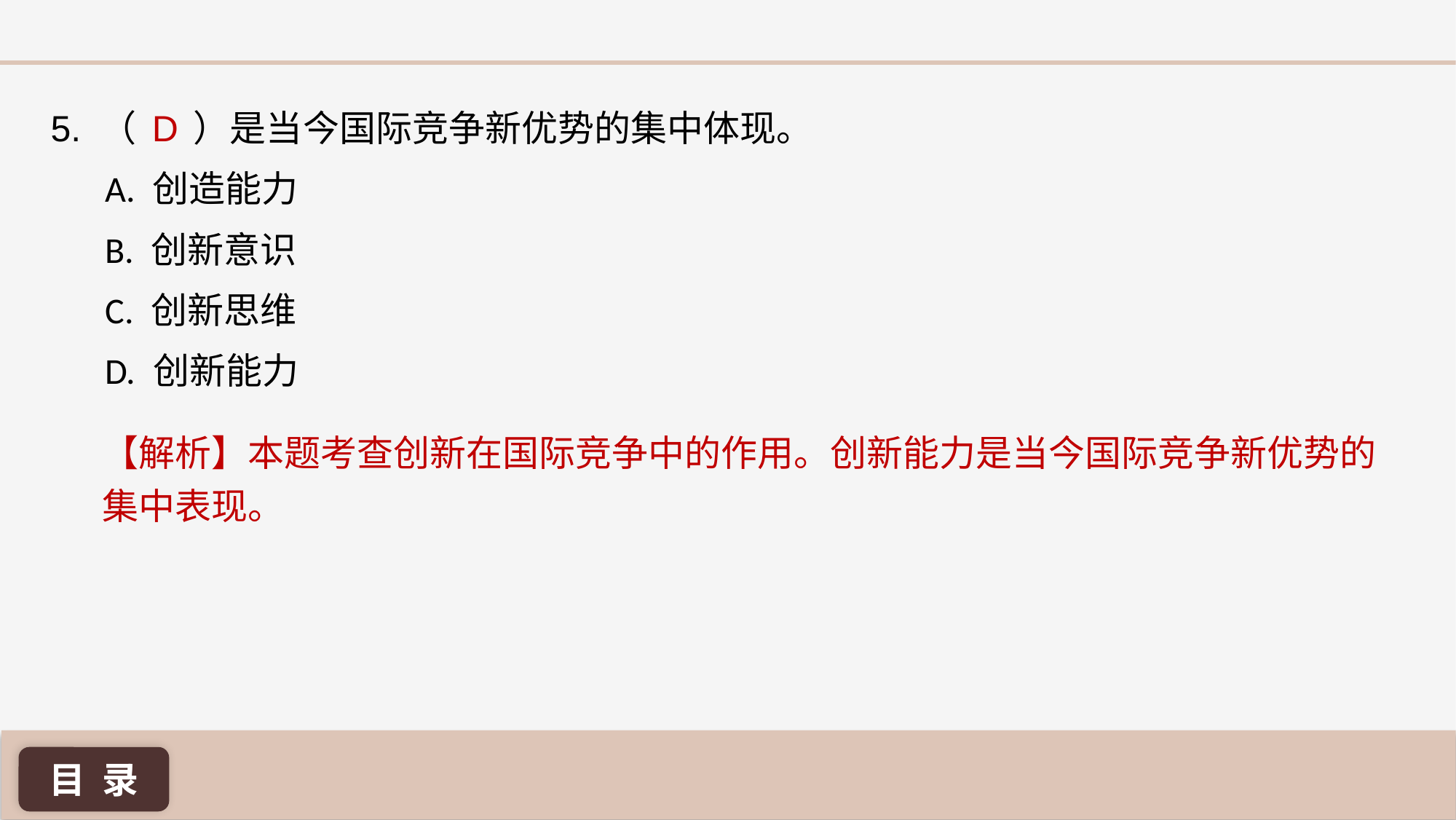

5. （       ）是当今国际竞争新优势的集中体现。
A. 创造能力
B. 创新意识
C. 创新思维
D. 创新能力
D
【解析】本题考查创新在国际竞争中的作用。创新能力是当今国际竞争新优势的集中表现。